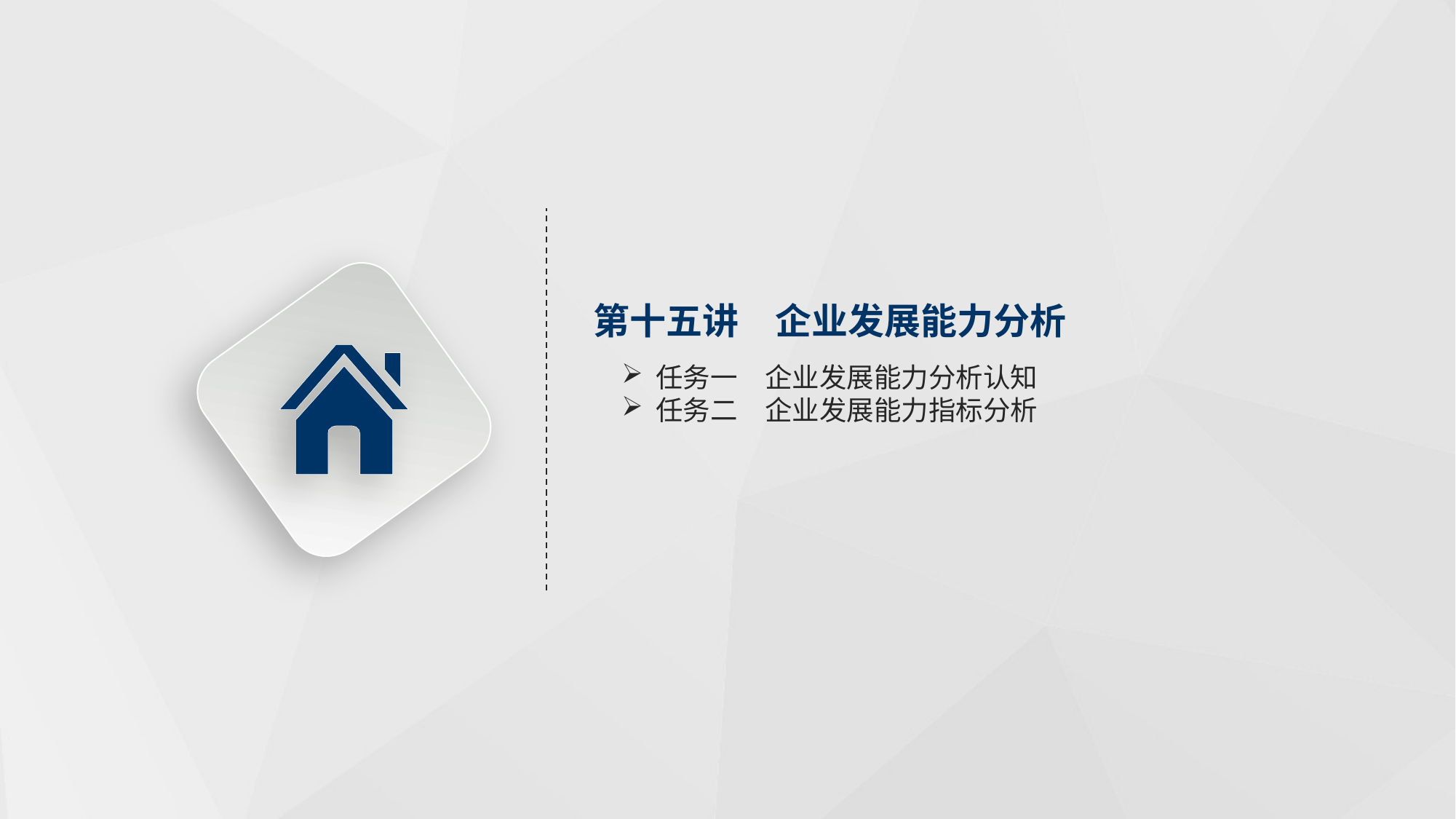

第十五讲　企业发展能力分析

任务一　企业发展能力分析认知
任务二　企业发展能力指标分析